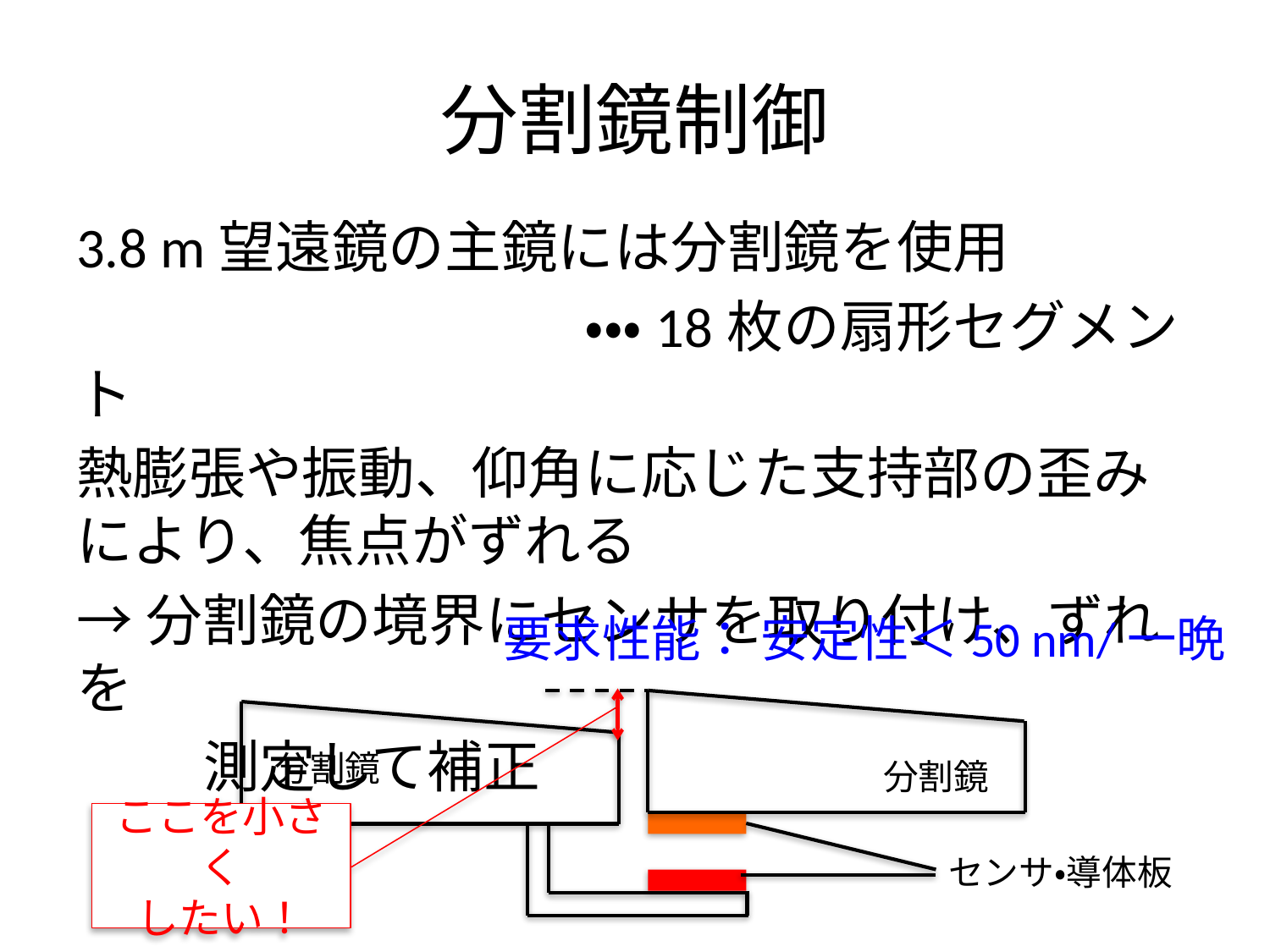

# 分割鏡制御
3.8 m望遠鏡の主鏡には分割鏡を使用
　　　　　　　　　・・・18枚の扇形セグメント
熱膨張や振動、仰角に応じた支持部の歪みにより、焦点がずれる
→分割鏡の境界にセンサを取り付け、ずれを
	測定して補正
要求性能： 安定性＜50 nm/一晩

分割鏡
分割鏡
ここを小さく
したい！
センサ・導体板